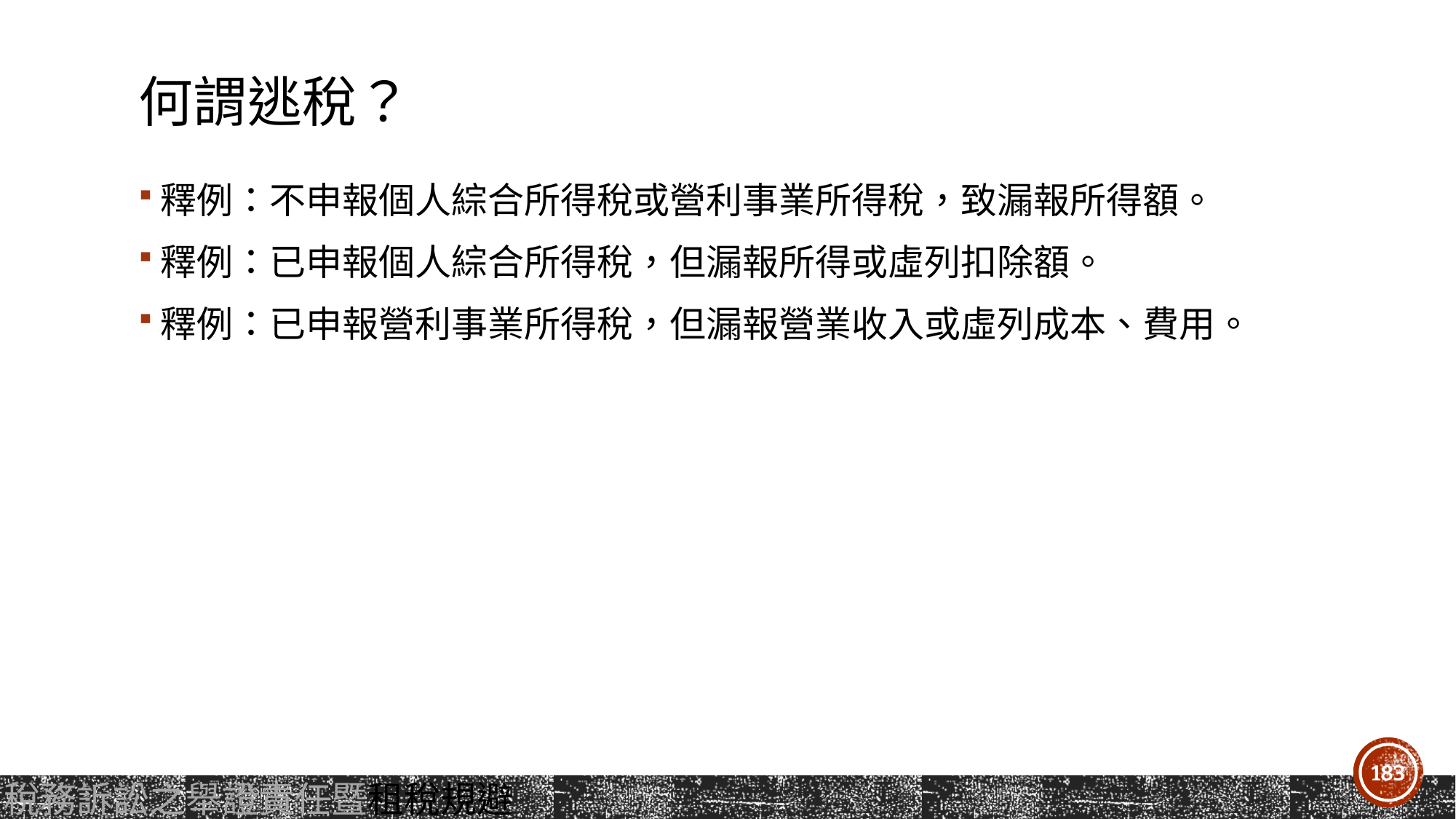

# 何謂逃稅？
釋例：不申報個人綜合所得稅或營利事業所得稅，致漏報所得額。
釋例：已申報個人綜合所得稅，但漏報所得或虛列扣除額。
釋例：已申報營利事業所得稅，但漏報營業收入或虛列成本、費用。
183